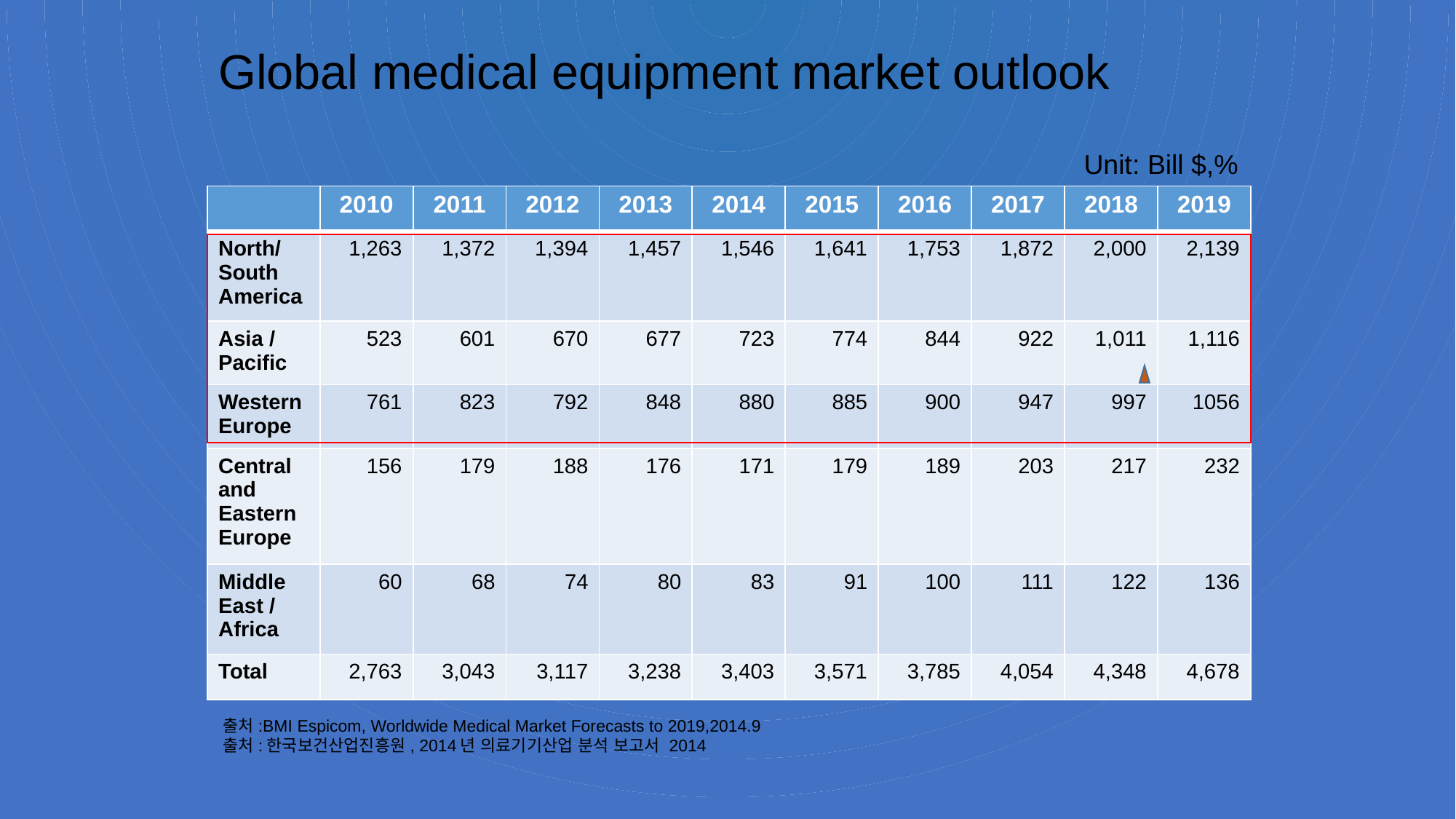

# Global medical equipment market outlook
Unit: Bill $,%
|  | 2010 | 2011 | 2012 | 2013 | 2014 | 2015 | 2016 | 2017 | 2018 | 2019 |
| --- | --- | --- | --- | --- | --- | --- | --- | --- | --- | --- |
| North/ South America | 1,263 | 1,372 | 1,394 | 1,457 | 1,546 | 1,641 | 1,753 | 1,872 | 2,000 | 2,139 |
| Asia / Pacific | 523 | 601 | 670 | 677 | 723 | 774 | 844 | 922 | 1,011 | 1,116 |
| Western Europe | 761 | 823 | 792 | 848 | 880 | 885 | 900 | 947 | 997 | 1056 |
| Central and Eastern Europe | 156 | 179 | 188 | 176 | 171 | 179 | 189 | 203 | 217 | 232 |
| Middle East / Africa | 60 | 68 | 74 | 80 | 83 | 91 | 100 | 111 | 122 | 136 |
| Total | 2,763 | 3,043 | 3,117 | 3,238 | 3,403 | 3,571 | 3,785 | 4,054 | 4,348 | 4,678 |

출처:BMI Espicom, Worldwide Medical Market Forecasts to 2019,2014.9
출처:한국보건산업진흥원, 2014년 의료기기산업 분석 보고서 2014